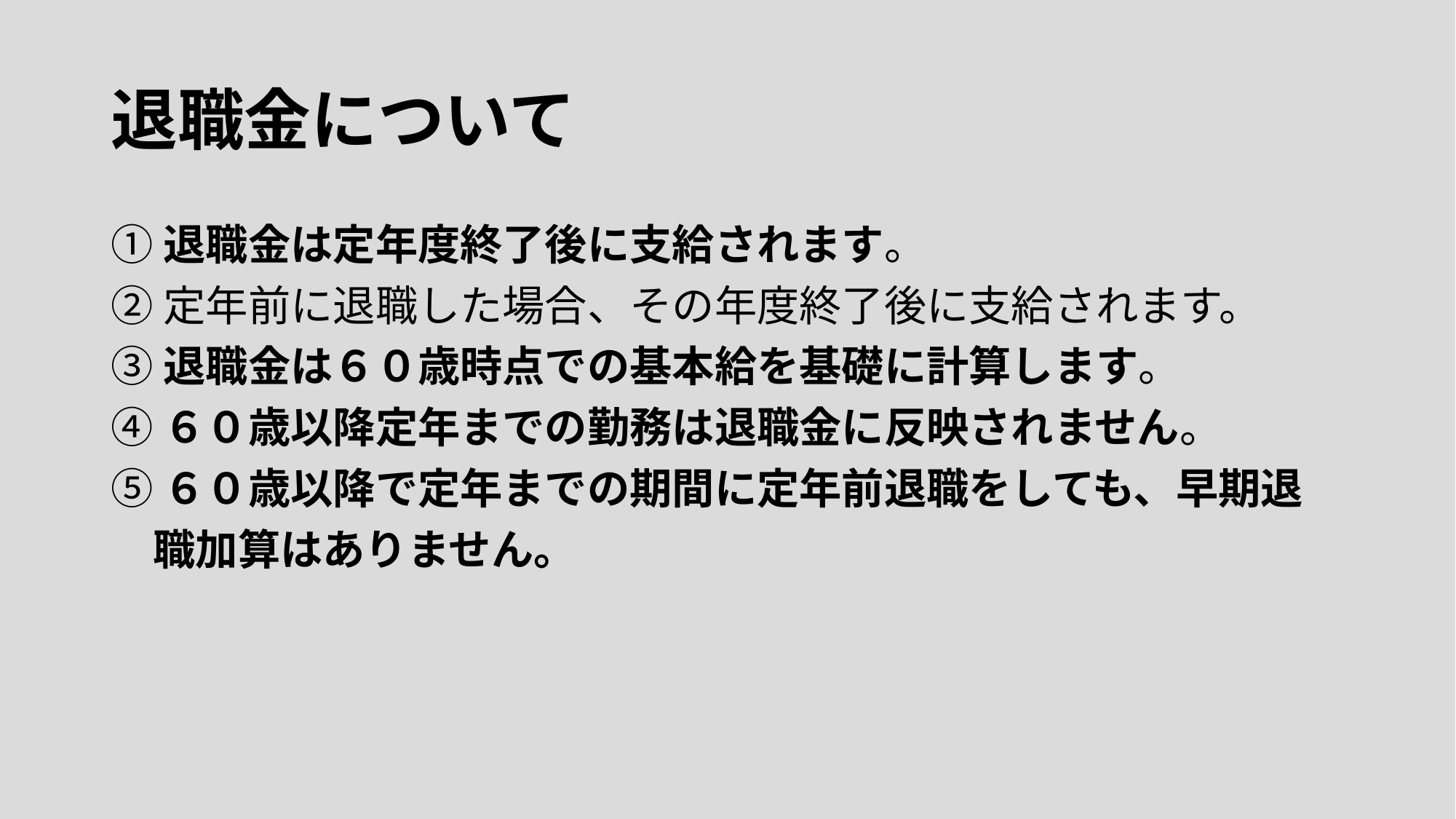

# 退職金について
①退職金は定年度終了後に支給されます。
②定年前に退職した場合、その年度終了後に支給されます。
③退職金は６０歳時点での基本給を基礎に計算します。
④６０歳以降定年までの勤務は退職金に反映されません。
⑤６０歳以降で定年までの期間に定年前退職をしても、早期退
　職加算はありません。